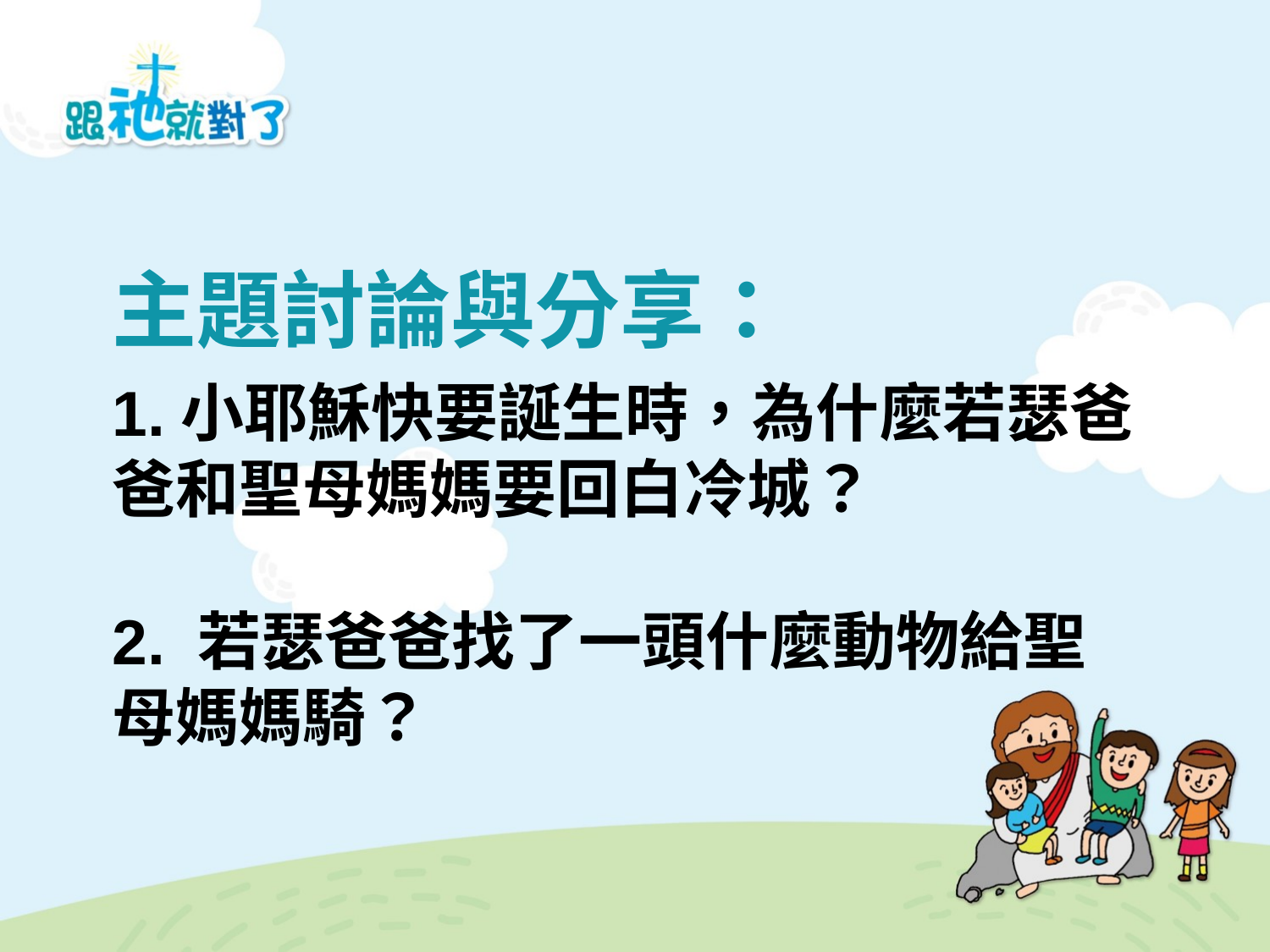

主題討論與分享：
1.小耶穌快要誕生時，為什麼若瑟爸爸和聖母媽媽要回白冷城？

2. 若瑟爸爸找了一頭什麼動物給聖母媽媽騎？